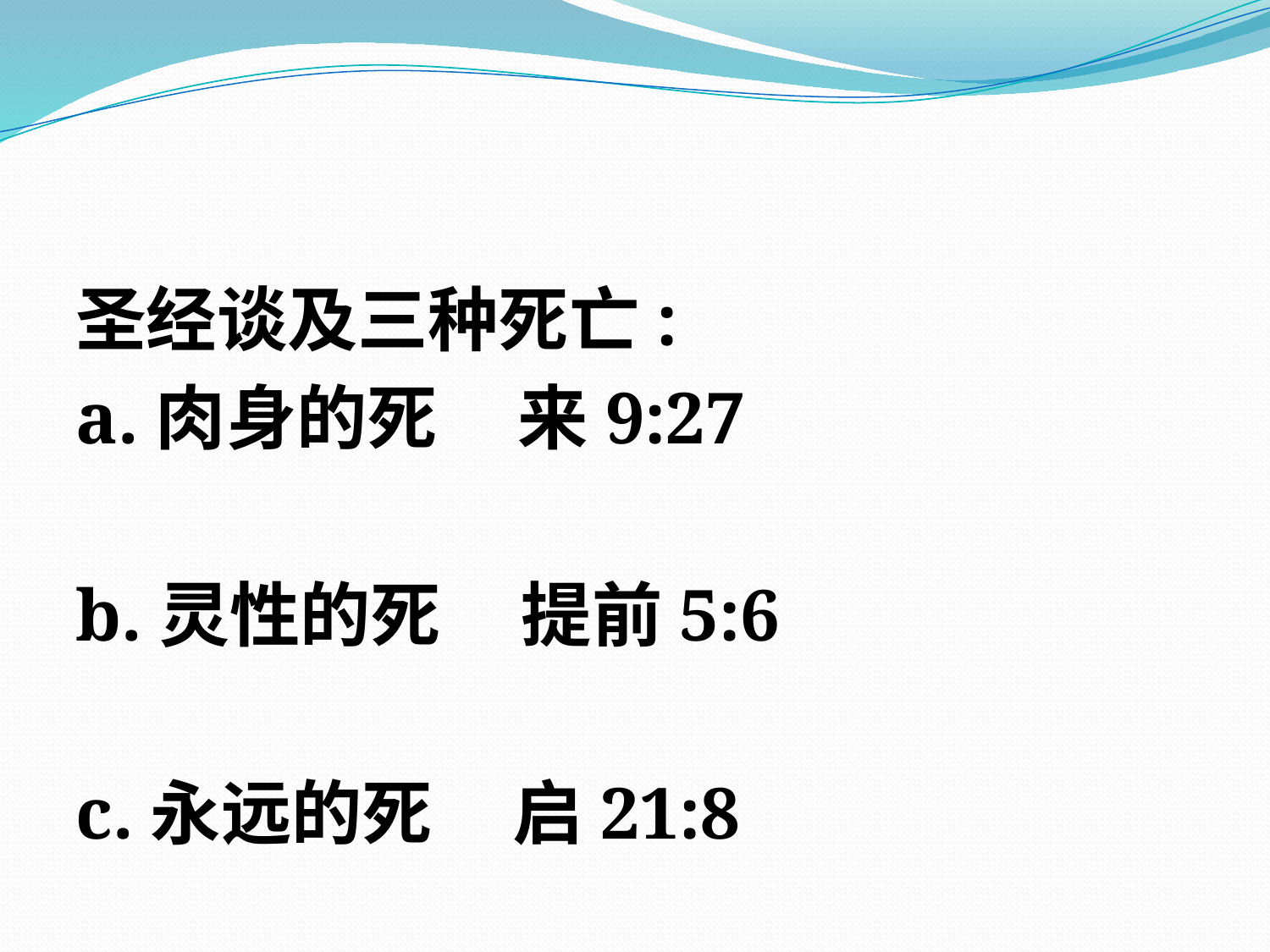

#
圣经谈及三种死亡:
a.肉身的死     来9:27

b.灵性的死     提前5:6

c.永远的死     启21:8